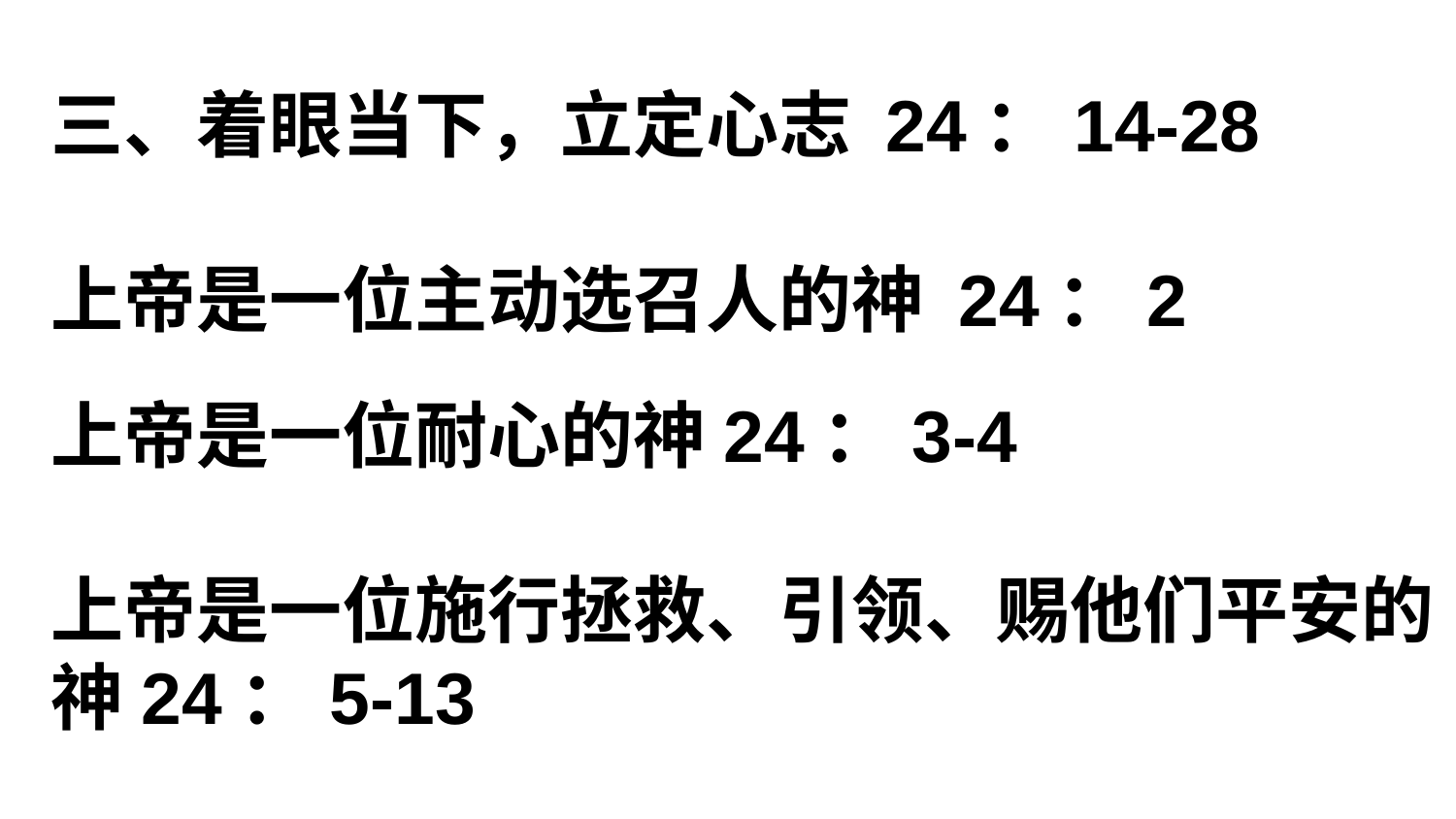

# 三、着眼当下，立定心志 24：14-28 上帝是一位主动选召人的神 24：2 上帝是一位耐心的神24：3-4 上帝是一位施行拯救、引领、赐他们平安的神24：5-13